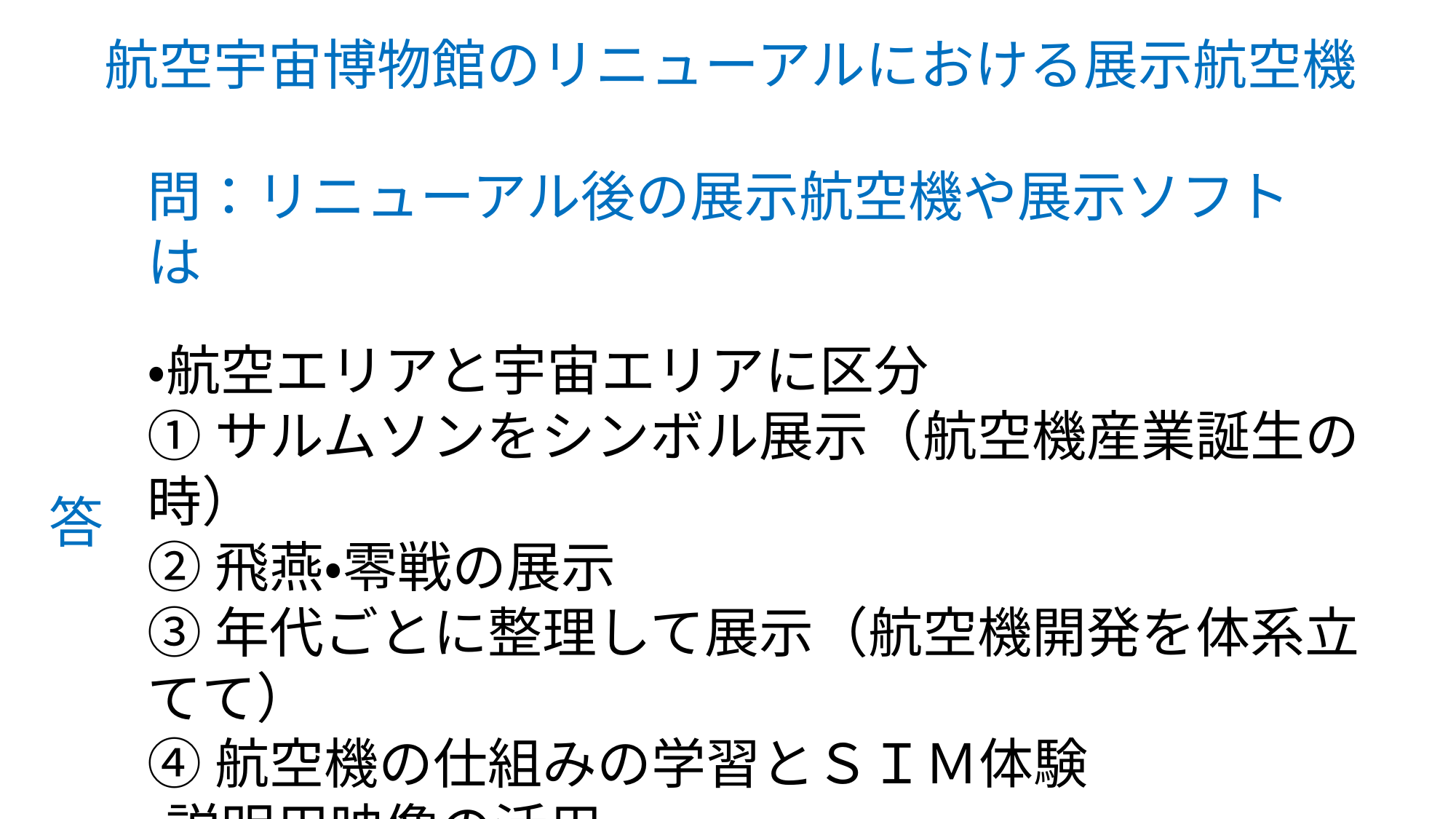

航空宇宙博物館のリニューアルにおける展示航空機
問：リニューアル後の展示航空機や展示ソフトは
・航空エリアと宇宙エリアに区分
①サルムソンをシンボル展示（航空機産業誕生の時）
②飛燕・零戦の展示
③年代ごとに整理して展示（航空機開発を体系立てて）
④航空機の仕組みの学習とＳＩＭ体験
・説明用映像の活用
説明用コンテンツ１０本、技術者の情熱や苦労話など
答